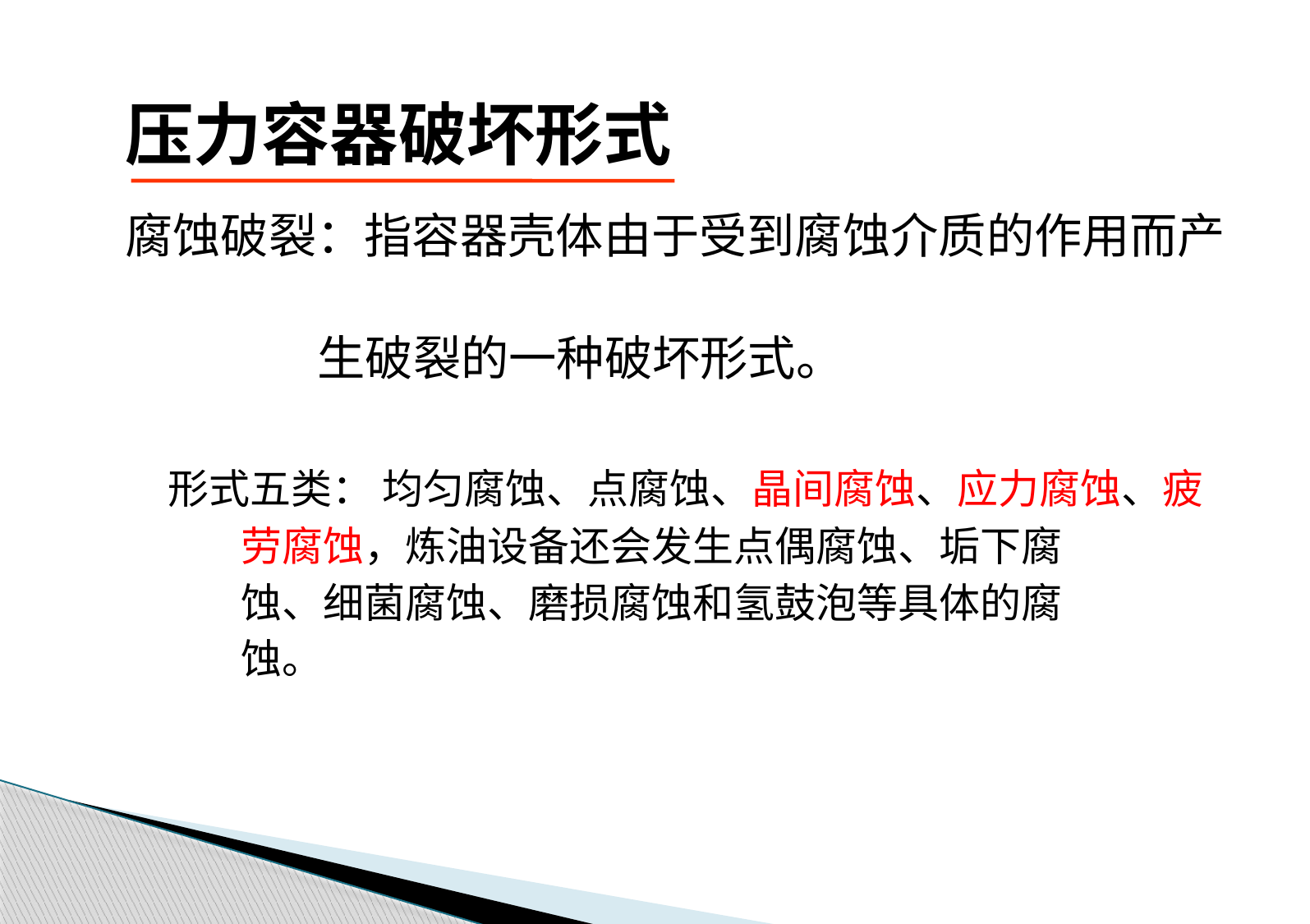

# 压力容器破坏形式

  腐蚀破裂：指容器壳体由于受到腐蚀介质的作用而产
                    生破裂的一种破坏形式。

      形式五类： 均匀腐蚀、点腐蚀、晶间腐蚀、应力腐蚀、疲
               劳腐蚀，炼油设备还会发生点偶腐蚀、垢下腐
               蚀、细菌腐蚀、磨损腐蚀和氢鼓泡等具体的腐
               蚀。